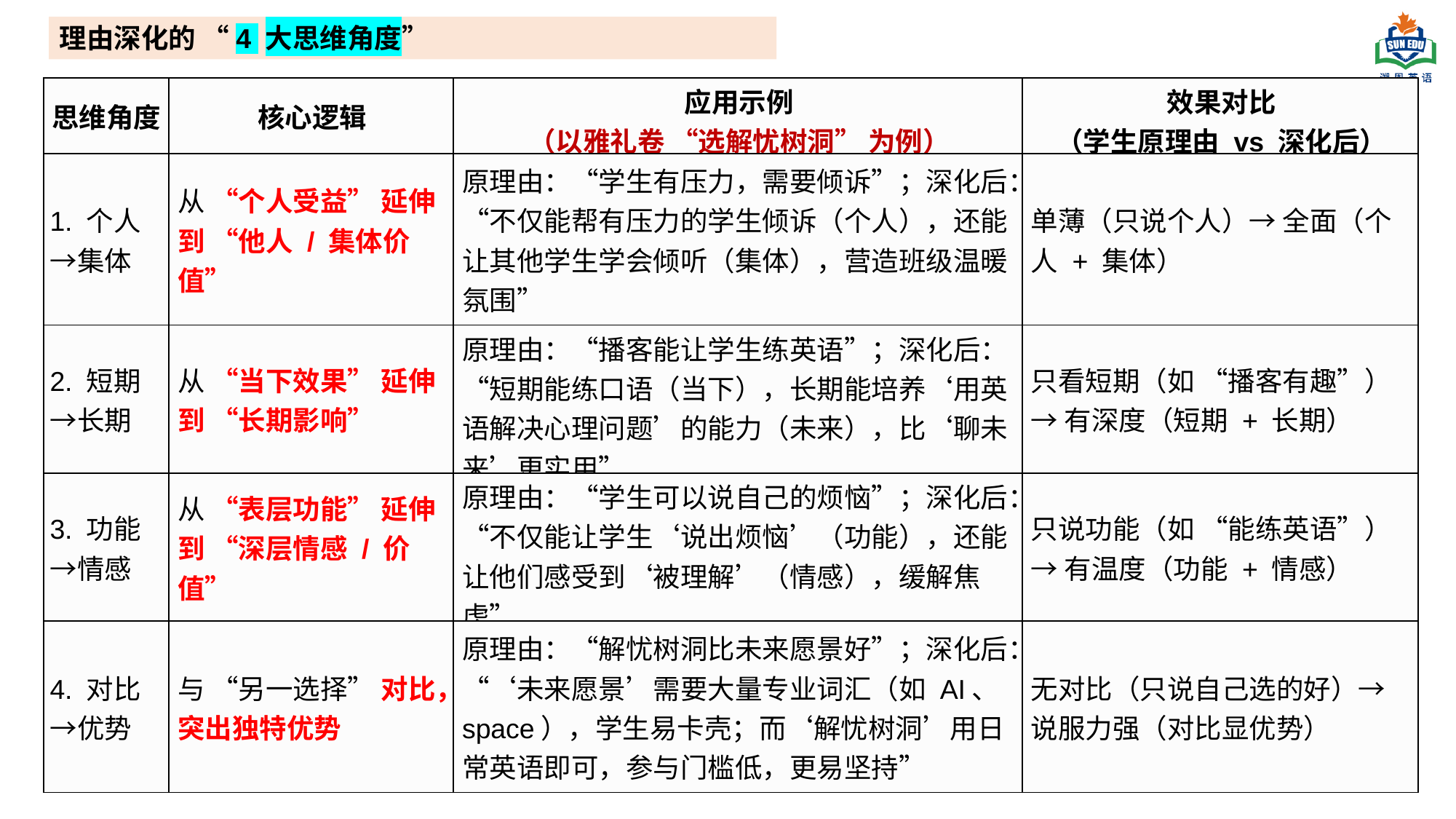

理由深化的 “4 大思维角度”
| 思维角度 | 核心逻辑 | 应用示例 （以雅礼卷 “选解忧树洞” 为例） | 效果对比 （学生原理由 vs 深化后） |
| --- | --- | --- | --- |
| 1. 个人→集体 | 从 “个人受益” 延伸到 “他人 / 集体价值” | 原理由：“学生有压力，需要倾诉”；深化后：“不仅能帮有压力的学生倾诉（个人），还能让其他学生学会倾听（集体），营造班级温暖氛围” | 单薄（只说个人）→ 全面（个人 + 集体） |
| 2. 短期→长期 | 从 “当下效果” 延伸到 “长期影响” | 原理由：“播客能让学生练英语”；深化后：“短期能练口语（当下），长期能培养‘用英语解决心理问题’的能力（未来），比‘聊未来’更实用” | 只看短期（如 “播客有趣”）→ 有深度（短期 + 长期） |
| 3. 功能→情感 | 从 “表层功能” 延伸到 “深层情感 / 价值” | 原理由：“学生可以说自己的烦恼”；深化后：“不仅能让学生‘说出烦恼’（功能），还能让他们感受到‘被理解’（情感），缓解焦虑” | 只说功能（如 “能练英语”）→ 有温度（功能 + 情感） |
| 4. 对比→优势 | 与 “另一选择” 对比，突出独特优势 | 原理由：“解忧树洞比未来愿景好”；深化后：“‘未来愿景’需要大量专业词汇（如 AI、space），学生易卡壳；而‘解忧树洞’用日常英语即可，参与门槛低，更易坚持” | 无对比（只说自己选的好）→ 说服力强（对比显优势） |